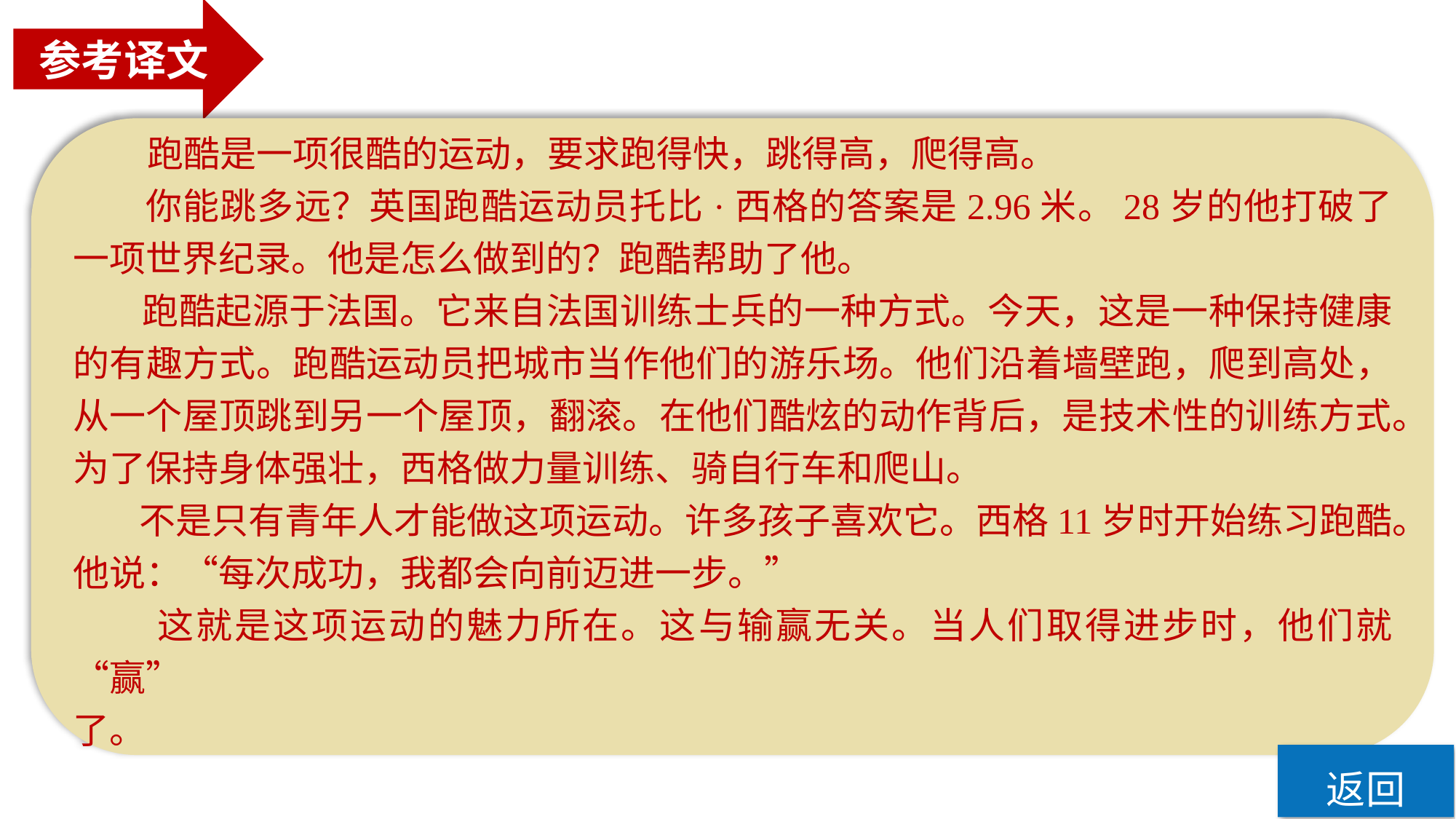

参考译文
        跑酷是一项很酷的运动，要求跑得快，跳得高，爬得高。
       你能跳多远？英国跑酷运动员托比·西格的答案是2.96米。28岁的他打破了一项世界纪录。他是怎么做到的？跑酷帮助了他。
       跑酷起源于法国。它来自法国训练士兵的一种方式。今天，这是一种保持健康的有趣方式。跑酷运动员把城市当作他们的游乐场。他们沿着墙壁跑，爬到高处，从一个屋顶跳到另一个屋顶，翻滚。在他们酷炫的动作背后，是技术性的训练方式。为了保持身体强壮，西格做力量训练、骑自行车和爬山。
       不是只有青年人才能做这项运动。许多孩子喜欢它。西格11岁时开始练习跑酷。他说：“每次成功，我都会向前迈进一步。”
       这就是这项运动的魅力所在。这与输赢无关。当人们取得进步时，他们就“赢”
了。
返回